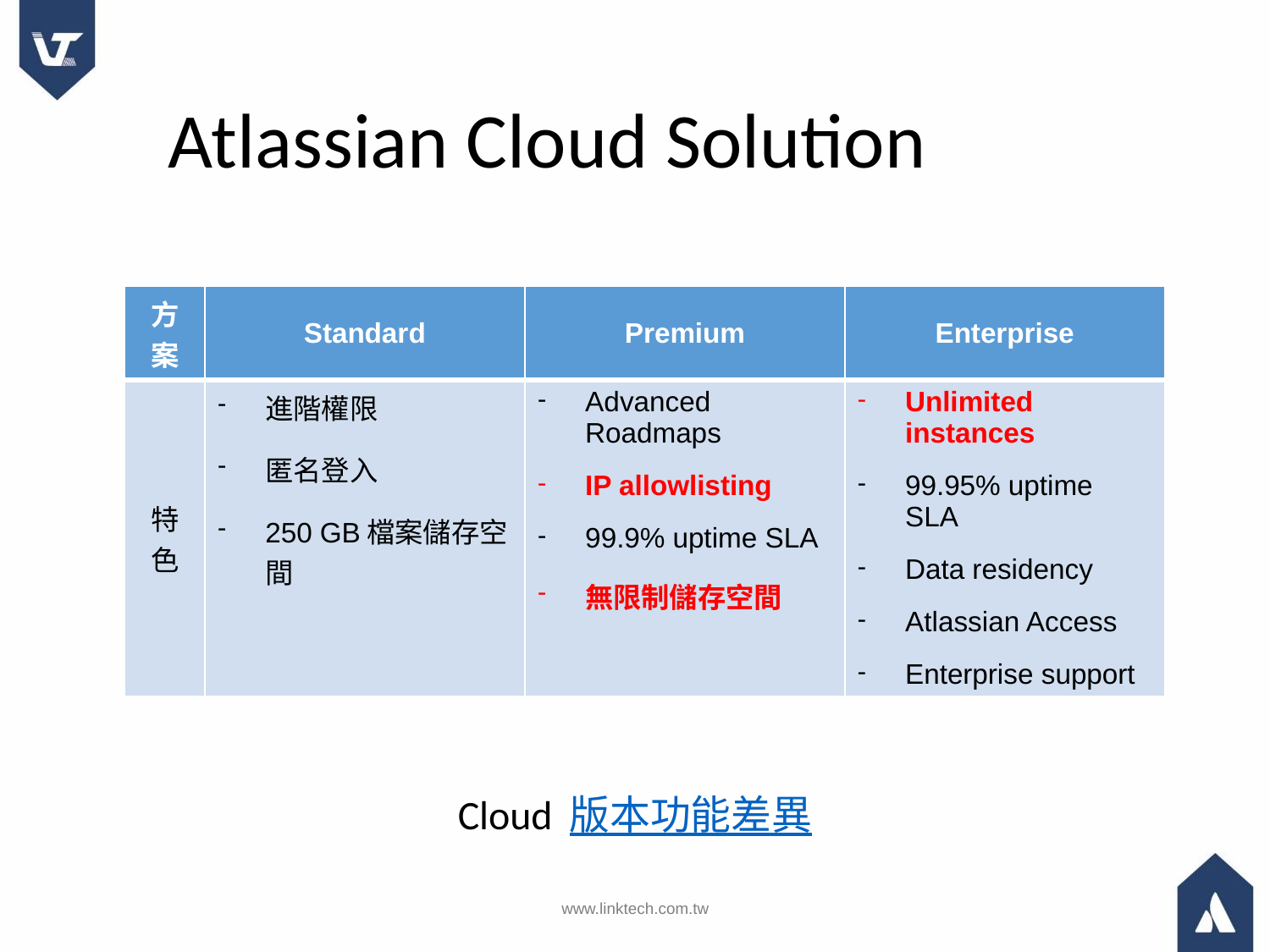

Atlassian Cloud Solution

Cloud 版本功能差異
| 方案 | Standard | Premium | Enterprise |
| --- | --- | --- | --- |
| 特色 | 進階權限 匿名登入 250 GB檔案儲存空間 | Advanced Roadmaps IP allowlisting 99.9% uptime SLA 無限制儲存空間 | Unlimited instances 99.95% uptime SLA Data residency Atlassian Access Enterprise support |